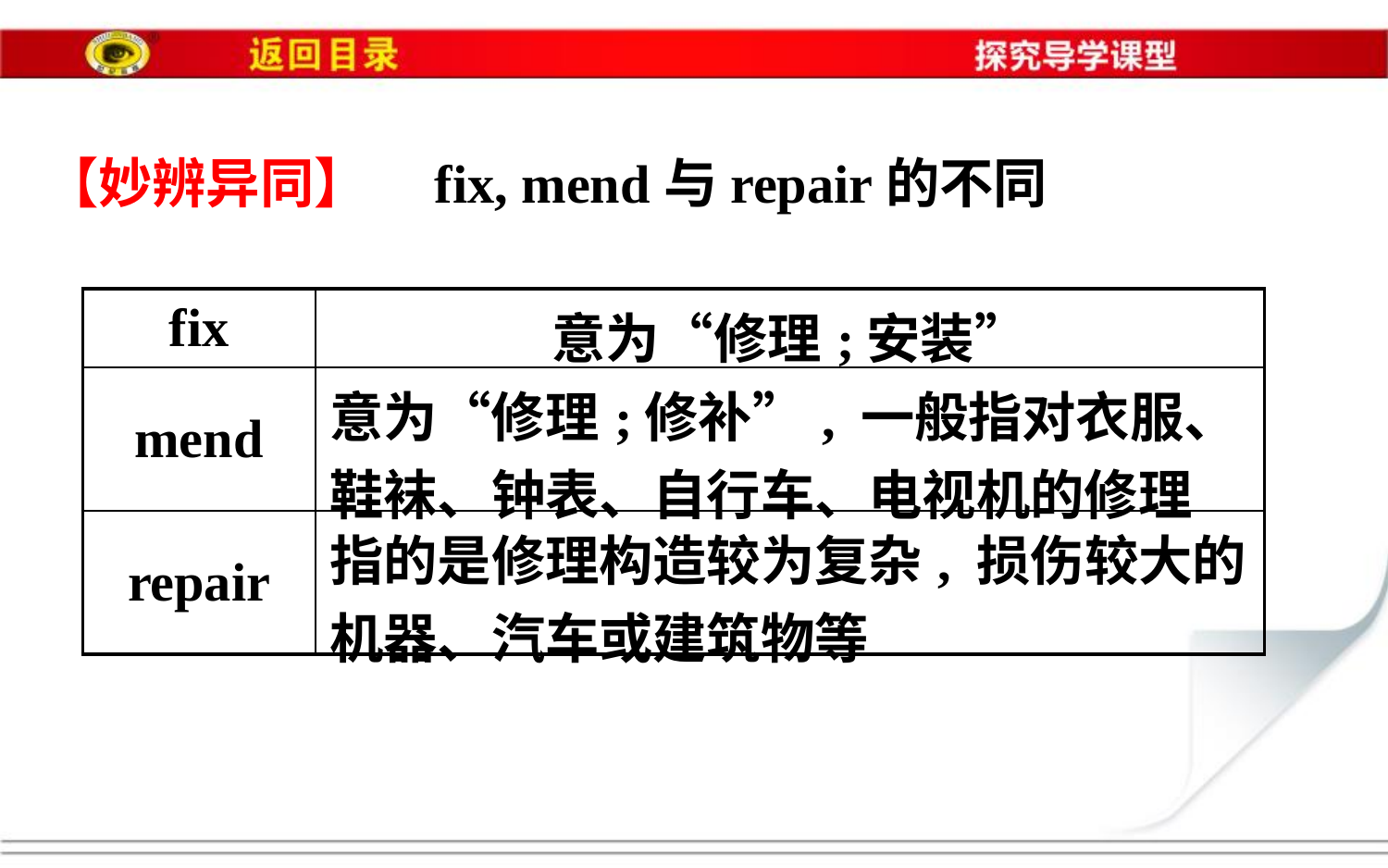

【妙辨异同】　fix, mend与repair的不同
| fix | 意为“修理;安装” |
| --- | --- |
| mend | 意为“修理;修补”, 一般指对衣服、鞋袜、钟表、自行车、电视机的修理 |
| repair | 指的是修理构造较为复杂, 损伤较大的机器、汽车或建筑物等 |